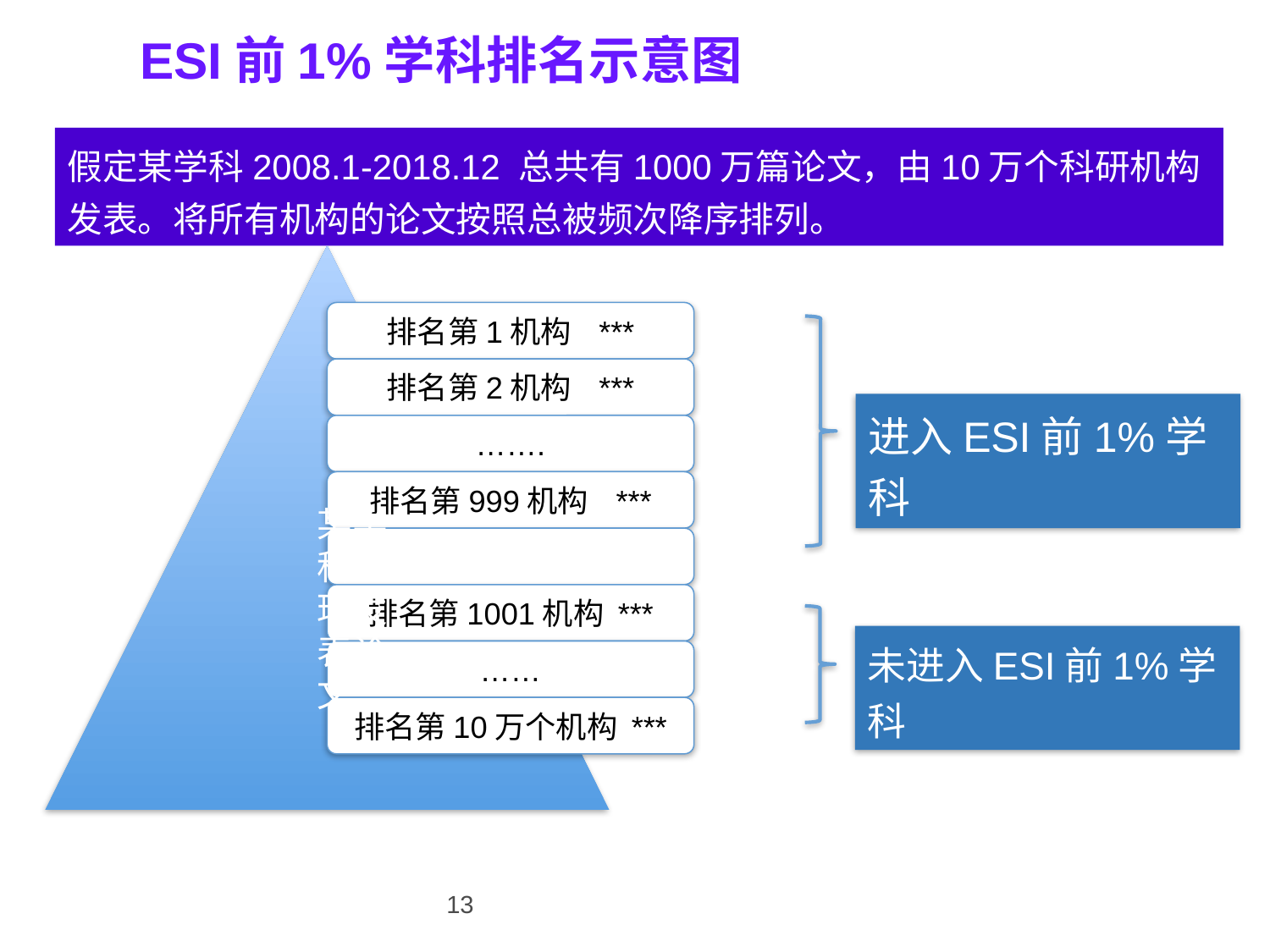

# ESI前1%学科排名示意图
假定某学科2008.1-2018.12 总共有1000万篇论文，由10万个科研机构发表。将所有机构的论文按照总被频次降序排列。
排名第1机构   ***
……
排名第10万个机构 ***
排名第999机构   ***
排名第1001机构 ***
排名第1000机构 ***
排名第2机构   ***
…….

进入ESI前1%学科
某学科全球发表论文

未进入ESI前1%学科
13